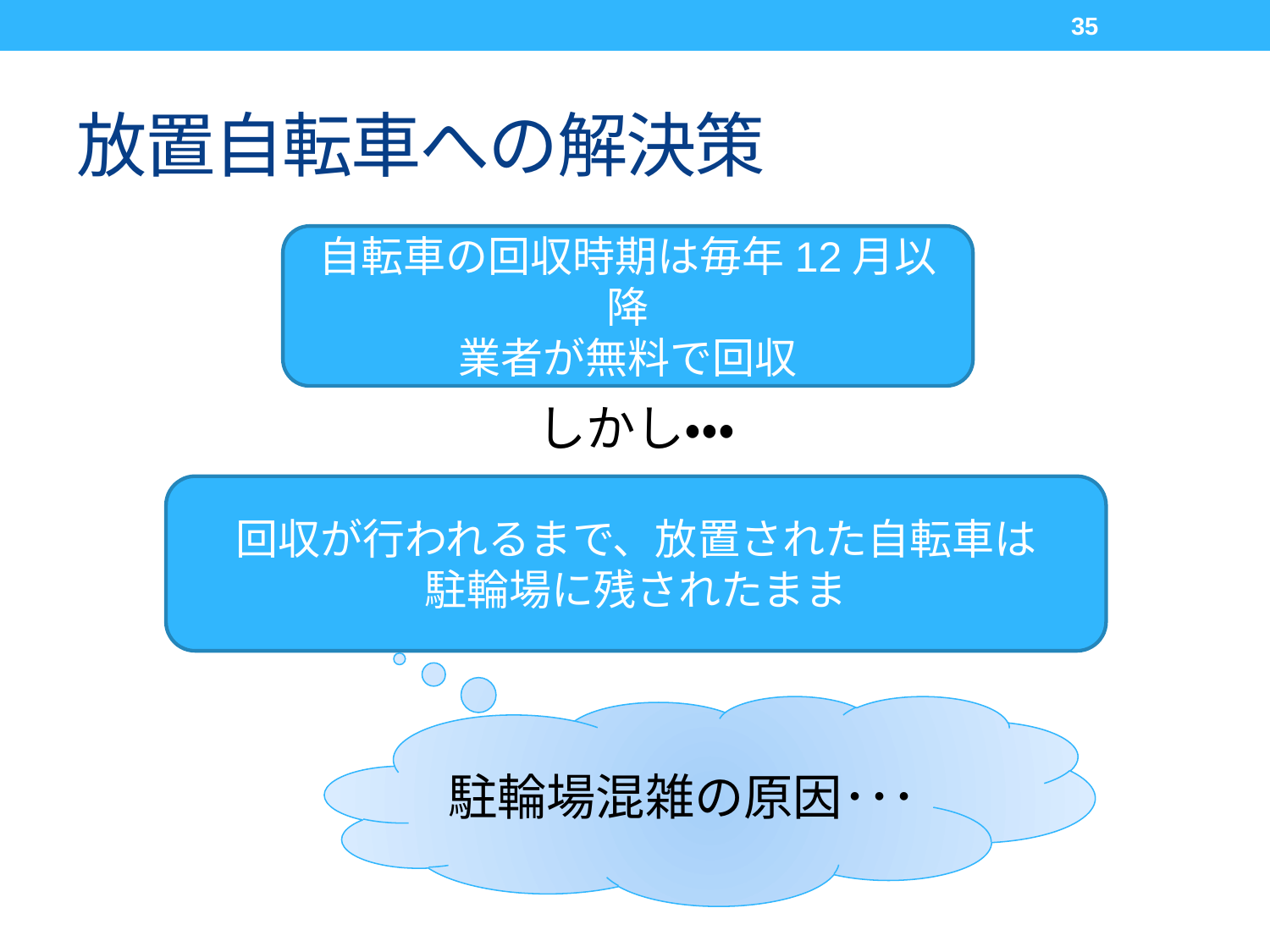

35
# 放置自転車への解決策
自転車の回収時期は毎年12月以降
業者が無料で回収
しかし・・・
回収が行われるまで、放置された自転車は
駐輪場に残されたまま
駐輪場混雑の原因･･･